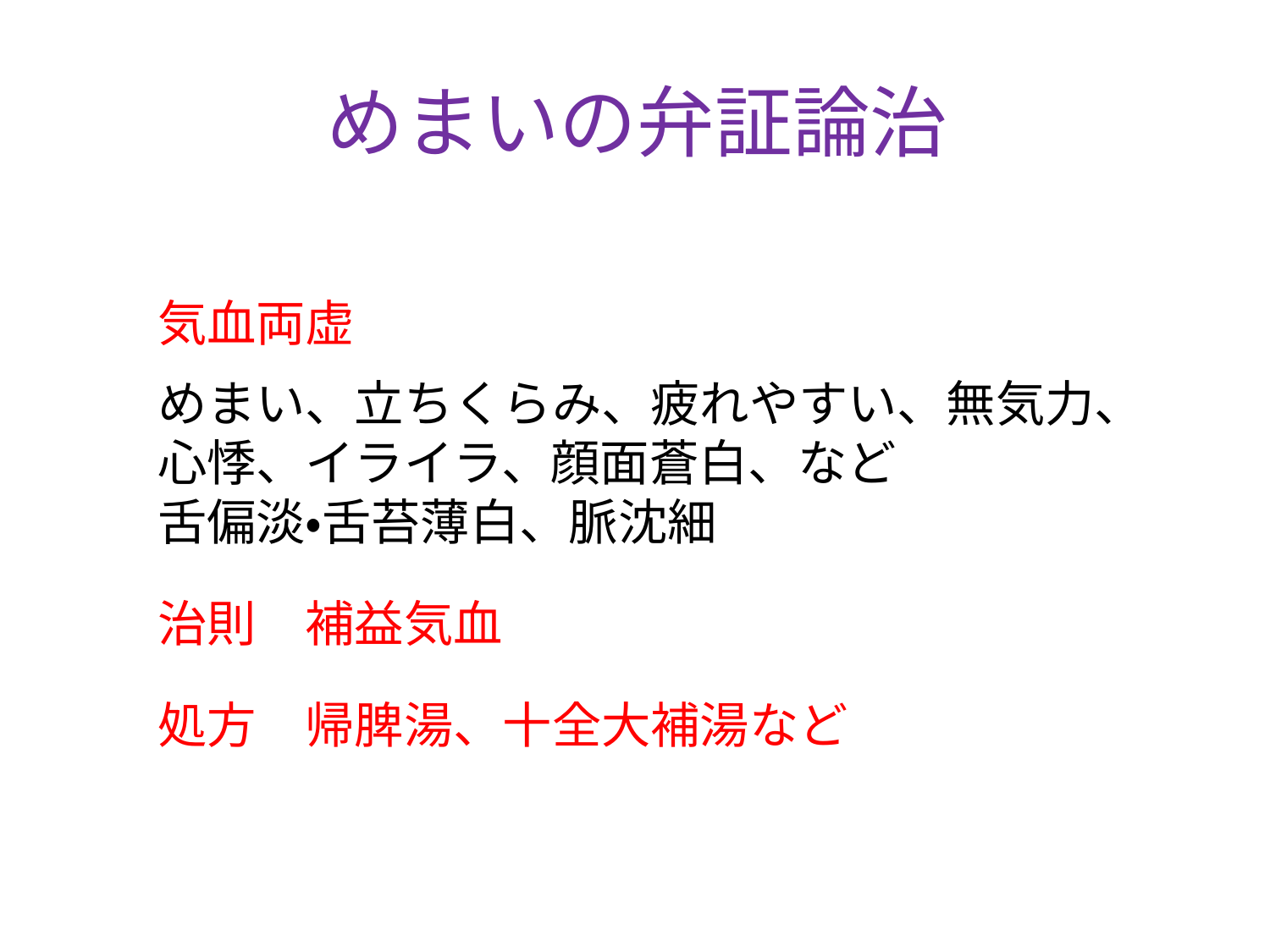

# めまいの弁証論治
気血両虚

めまい、立ちくらみ、疲れやすい、無気力、心悸、イライラ、顔面蒼白、など
舌偏淡・舌苔薄白、脈沈細

治則　補益気血

処方　帰脾湯、十全大補湯など